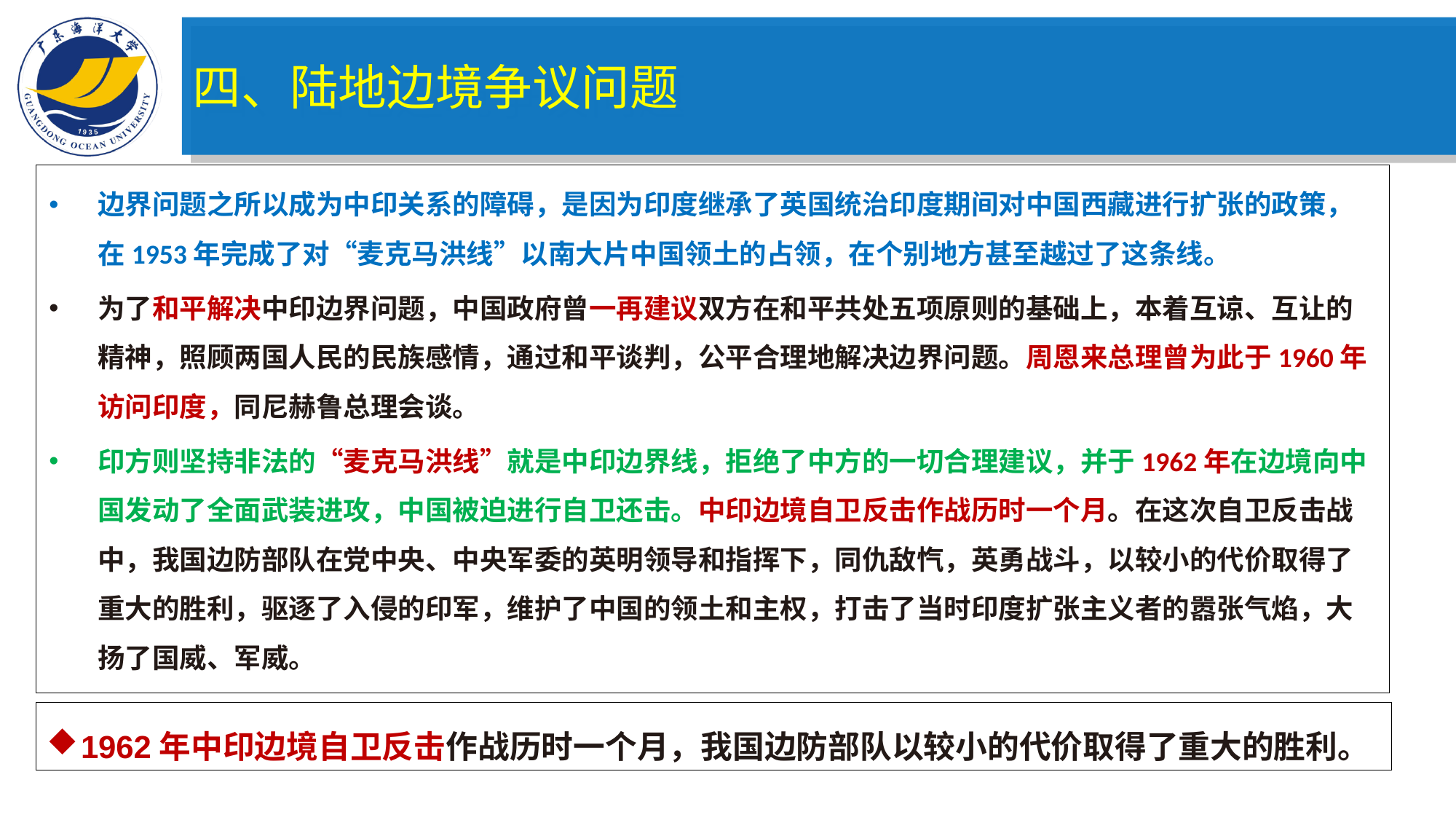

四、陆地边境争议问题
边界问题之所以成为中印关系的障碍，是因为印度继承了英国统治印度期间对中国西藏进行扩张的政策，在1953年完成了对“麦克马洪线”以南大片中国领土的占领，在个别地方甚至越过了这条线。
为了和平解决中印边界问题，中国政府曾一再建议双方在和平共处五项原则的基础上，本着互谅、互让的精神，照顾两国人民的民族感情，通过和平谈判，公平合理地解决边界问题。周恩来总理曾为此于1960年访问印度，同尼赫鲁总理会谈。
印方则坚持非法的“麦克马洪线”就是中印边界线，拒绝了中方的一切合理建议，并于1962年在边境向中国发动了全面武装进攻，中国被迫进行自卫还击。中印边境自卫反击作战历时一个月。在这次自卫反击战中，我国边防部队在党中央、中央军委的英明领导和指挥下，同仇敌忾，英勇战斗，以较小的代价取得了重大的胜利，驱逐了入侵的印军，维护了中国的领土和主权，打击了当时印度扩张主义者的嚣张气焰，大扬了国威、军威。

1962年中印边境自卫反击作战历时一个月，我国边防部队以较小的代价取得了重大的胜利。